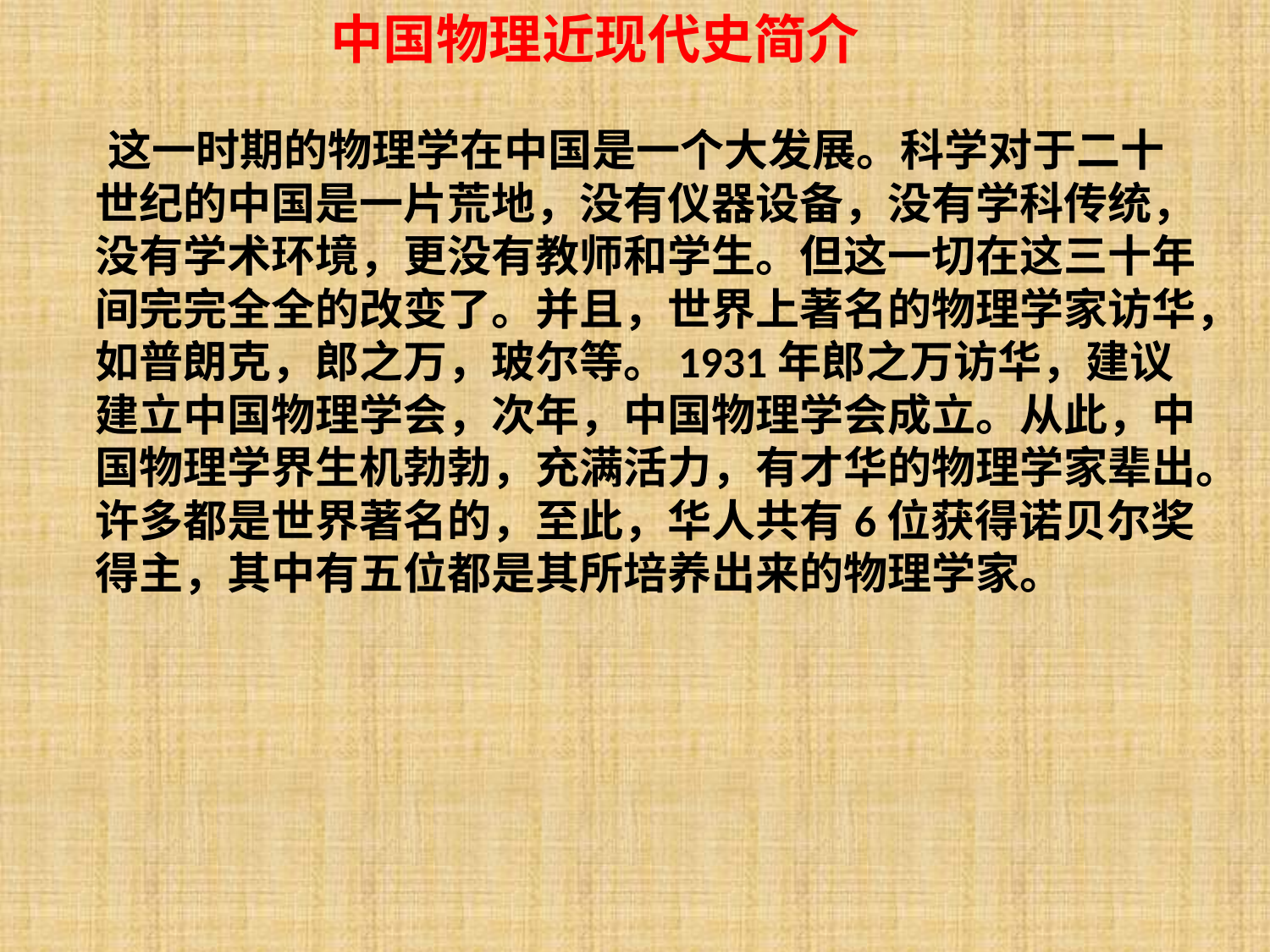

中国物理近现代史简介
     这一时期的物理学在中国是一个大发展。科学对于二十世纪的中国是一片荒地，没有仪器设备，没有学科传统，没有学术环境，更没有教师和学生。但这一切在这三十年间完完全全的改变了。并且，世界上著名的物理学家访华，如普朗克，郎之万，玻尔等。1931年郎之万访华，建议建立中国物理学会，次年，中国物理学会成立。从此，中国物理学界生机勃勃，充满活力，有才华的物理学家辈出。许多都是世界著名的，至此，华人共有6位获得诺贝尔奖得主，其中有五位都是其所培养出来的物理学家。